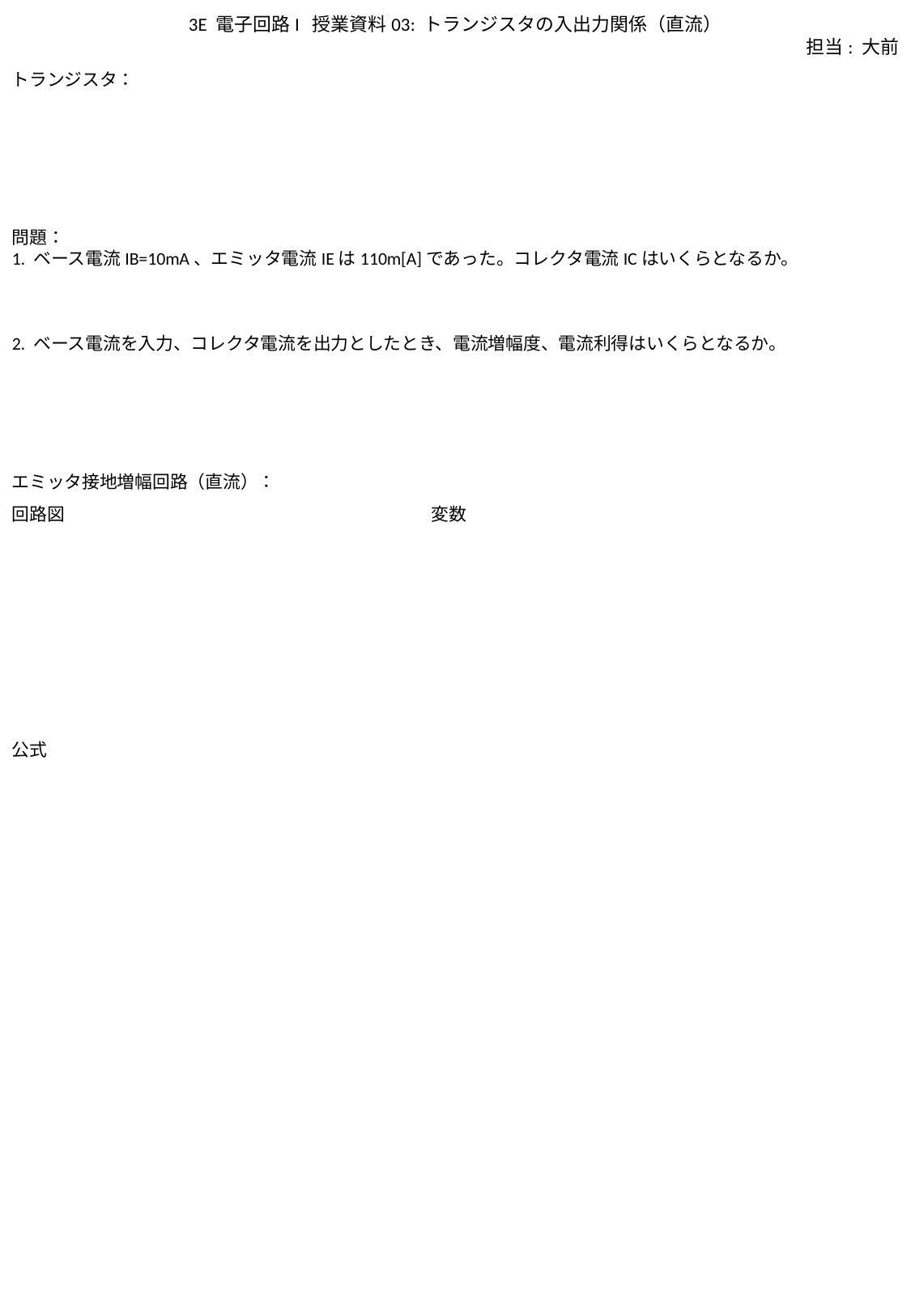

3E 電子回路I  授業資料03: トランジスタの入出力関係（直流）
担当: 大前
トランジスタ：
問題：
1. ベース電流IB=10mA、エミッタ電流IEは110m[A]であった。コレクタ電流ICはいくらとなるか。

2. ベース電流を入力、コレクタ電流を出力としたとき、電流増幅度、電流利得はいくらとなるか。
エミッタ接地増幅回路（直流）：
回路図
変数
公式